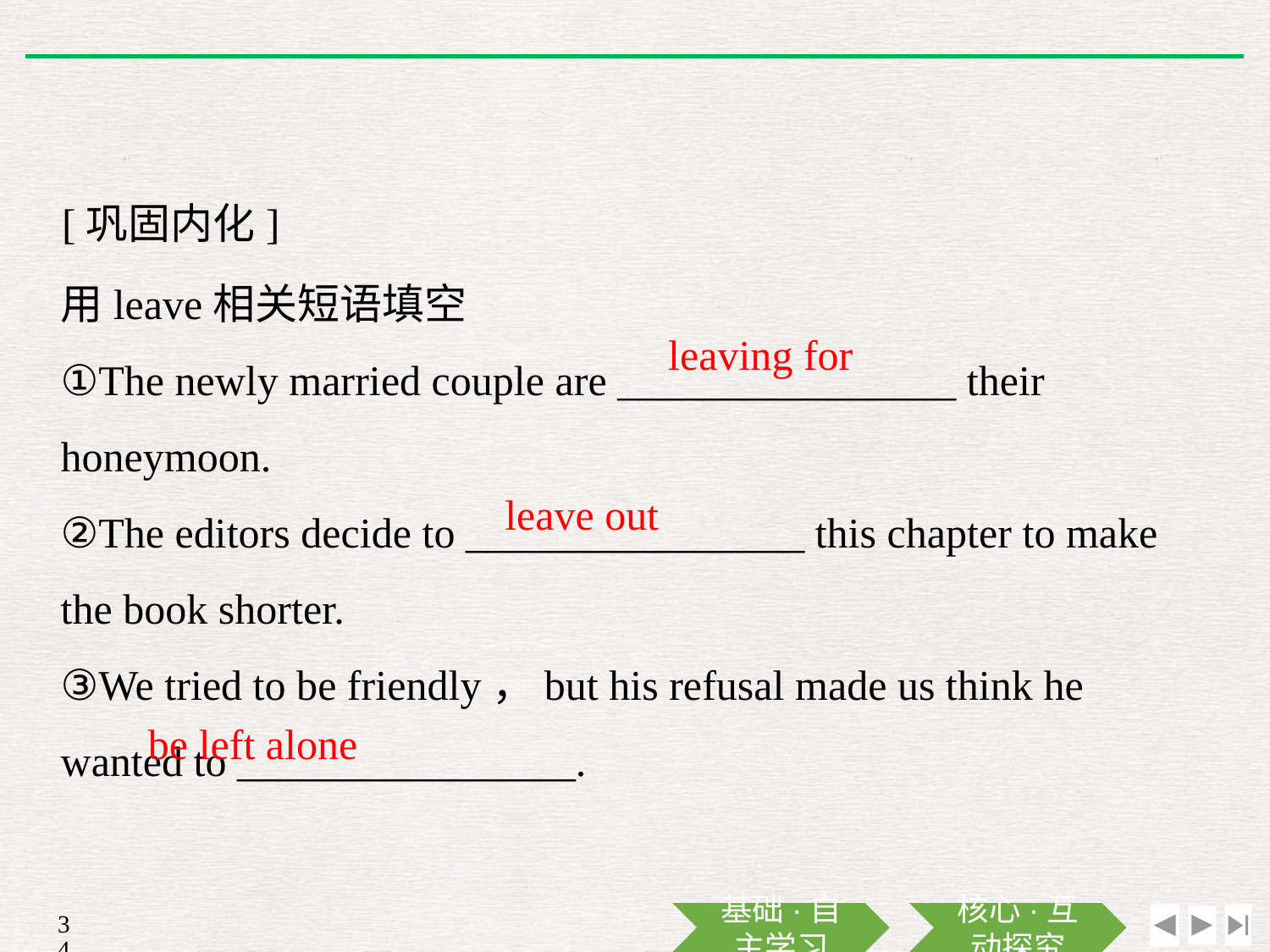

[巩固内化]
用leave相关短语填空
①The newly married couple are ________________ their honeymoon.
②The editors decide to ________________ this chapter to make the book shorter.
③We tried to be friendly，but his refusal made us think he wanted to ________________.
leaving for
leave out
be left alone